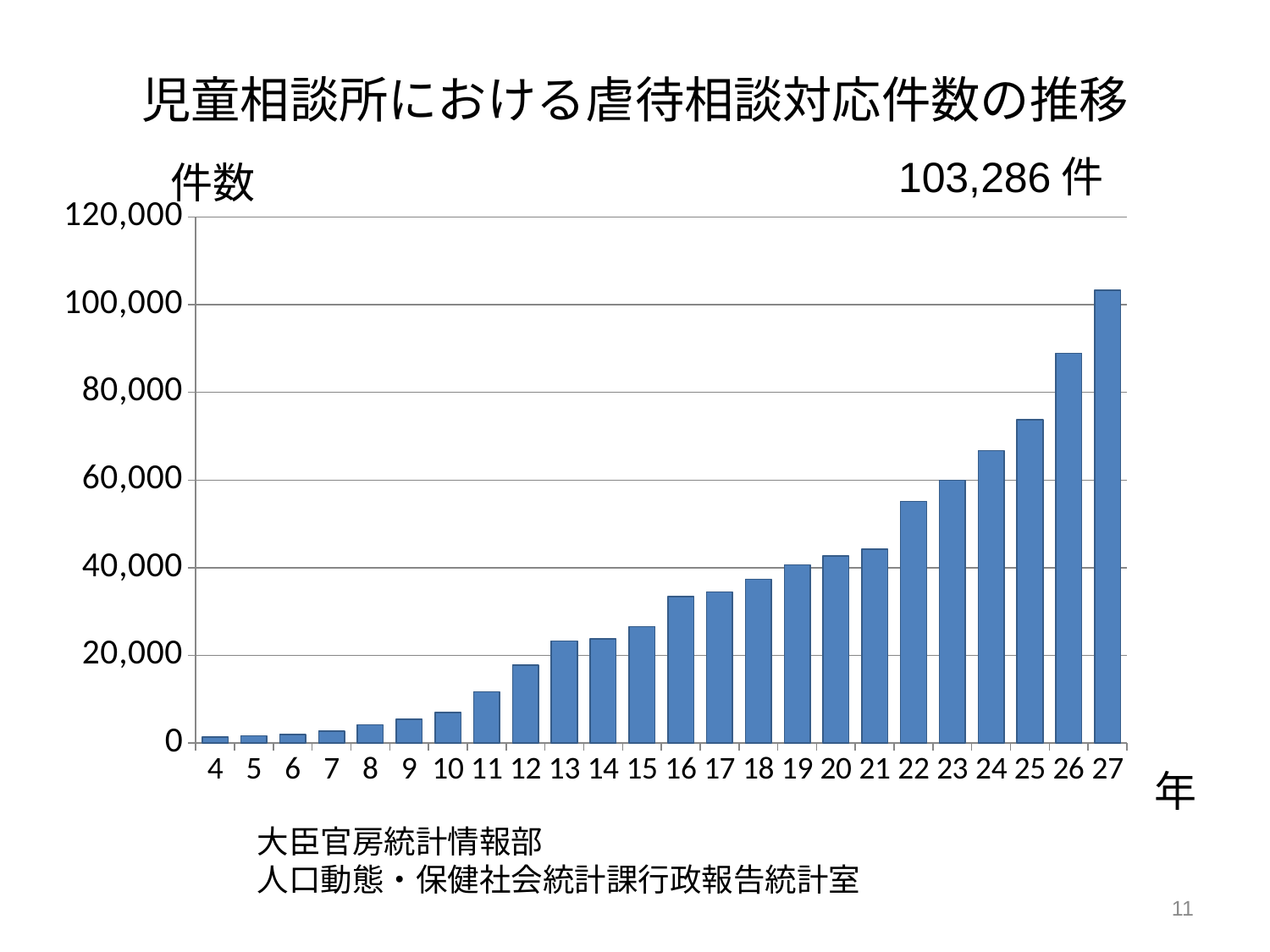

# 児童相談所における虐待相談対応件数の推移
103,286件
件数

### Chart

| Category | 系列 1 |
|---|---|
| 4.0 | 1372.0 |
| 5.0 | 1611.0 |
| 6.0 | 1961.0 |
| 7.0 | 2722.0 |
| 8.0 | 4102.0 |
| 9.0 | 5352.0 |
| 10.0 | 6932.0 |
| 11.0 | 11631.0 |
| 12.0 | 17725.0 |
| 13.0 | 23274.0 |
| 14.0 | 23738.0 |
| 15.0 | 26569.0 |
| 16.0 | 33408.0 |
| 17.0 | 34472.0 |
| 18.0 | 37323.0 |
| 19.0 | 40639.0 |
| 20.0 | 42664.0 |
| 21.0 | 44211.0 |
| 22.0 | 55154.0 |
| 23.0 | 59919.0 |
| 24.0 | 66701.0 |
| 25.0 | 73802.0 |
| 26.0 | 88931.0 |
| 27.0 | 103286.0 |
年
大臣官房統計情報部
人口動態・保健社会統計課行政報告統計室
11